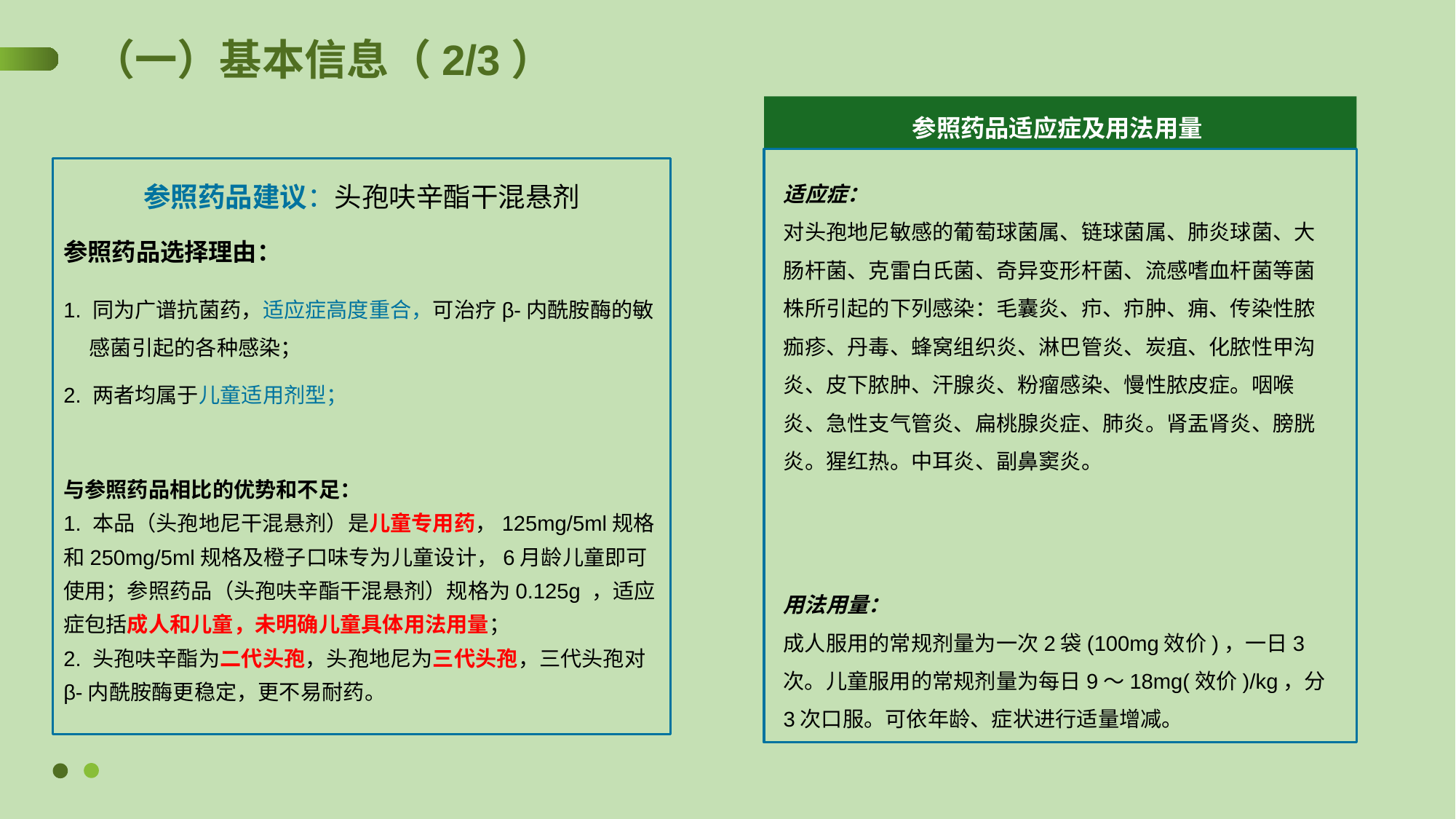

（一）基本信息（2/3）

参照药品适应症及用法用量

参照药品建议：头孢呋辛酯干混悬剂
参照药品选择理由：
1. 同为广谱抗菌药，适应症高度重合，可治疗β-内酰胺酶的敏感菌引起的各种感染；
2. 两者均属于儿童适用剂型；

与参照药品相比的优势和不足：
1. 本品（头孢地尼干混悬剂）是儿童专用药，125mg/5ml规格和250mg/5ml规格及橙子口味专为儿童设计，6月龄儿童即可使用；参照药品（头孢呋辛酯干混悬剂）规格为0.125g ，适应症包括成人和儿童，未明确儿童具体用法用量；
2. 头孢呋辛酯为二代头孢，头孢地尼为三代头孢，三代头孢对β-内酰胺酶更稳定，更不易耐药。

适应症：
对头孢地尼敏感的葡萄球菌属、链球菌属、肺炎球菌、大肠杆菌、克雷白氏菌、奇异变形杆菌、流感嗜血杆菌等菌株所引起的下列感染：毛囊炎、疖、疖肿、痈、传染性脓痂疹、丹毒、蜂窝组织炎、淋巴管炎、炭疽、化脓性甲沟炎、皮下脓肿、汗腺炎、粉瘤感染、慢性脓皮症。咽喉炎、急性支气管炎、扁桃腺炎症、肺炎。肾盂肾炎、膀胱炎。猩红热。中耳炎、副鼻窦炎。
用法用量：
成人服用的常规剂量为一次2袋(100mg效价)，一日3次。儿童服用的常规剂量为每日9～18mg(效价)/kg，分3次口服。可依年龄、症状进行适量增减。